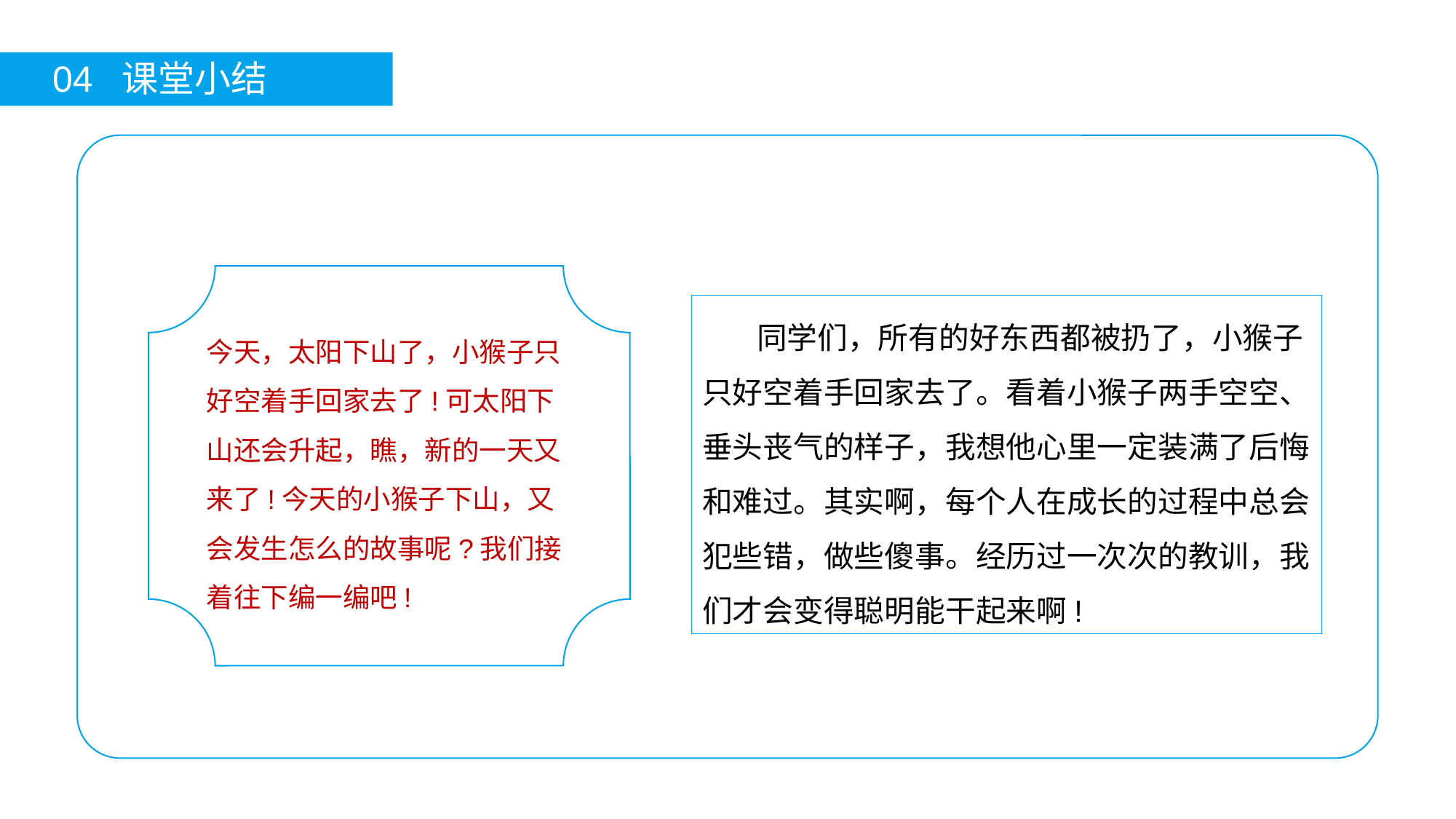

04  课堂小结
今天，太阳下山了，小猴子只好空着手回家去了!可太阳下山还会升起，瞧，新的一天又来了!今天的小猴子下山，又会发生怎么的故事呢?我们接着往下编一编吧!
       同学们，所有的好东西都被扔了，小猴子只好空着手回家去了。看着小猴子两手空空、垂头丧气的样子，我想他心里一定装满了后悔和难过。其实啊，每个人在成长的过程中总会犯些错，做些傻事。经历过一次次的教训，我们才会变得聪明能干起来啊!